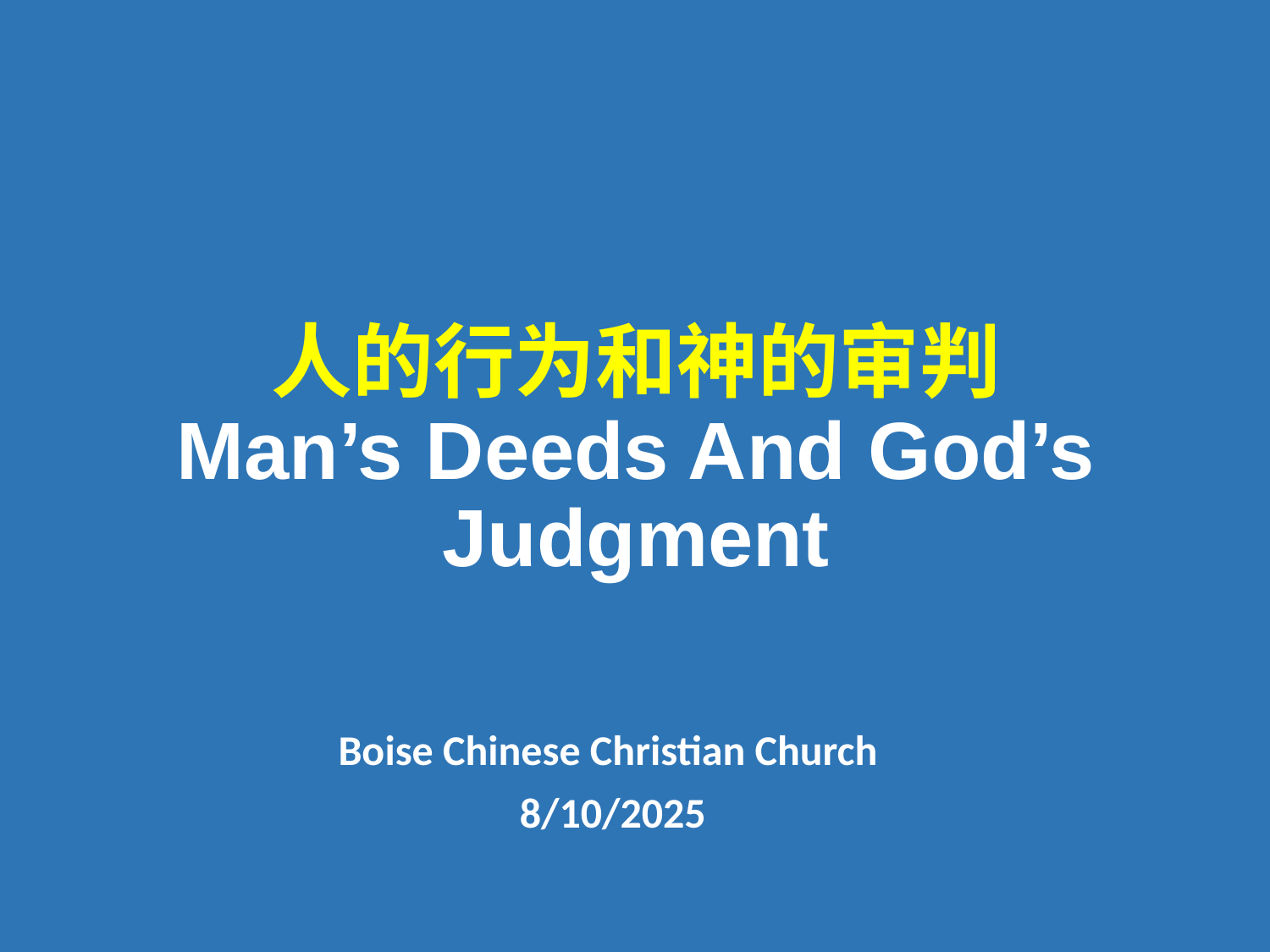

# 人的行为和神的审判 Man’s Deeds And God’s Judgment
Boise Chinese Christian Church
8/10/2025